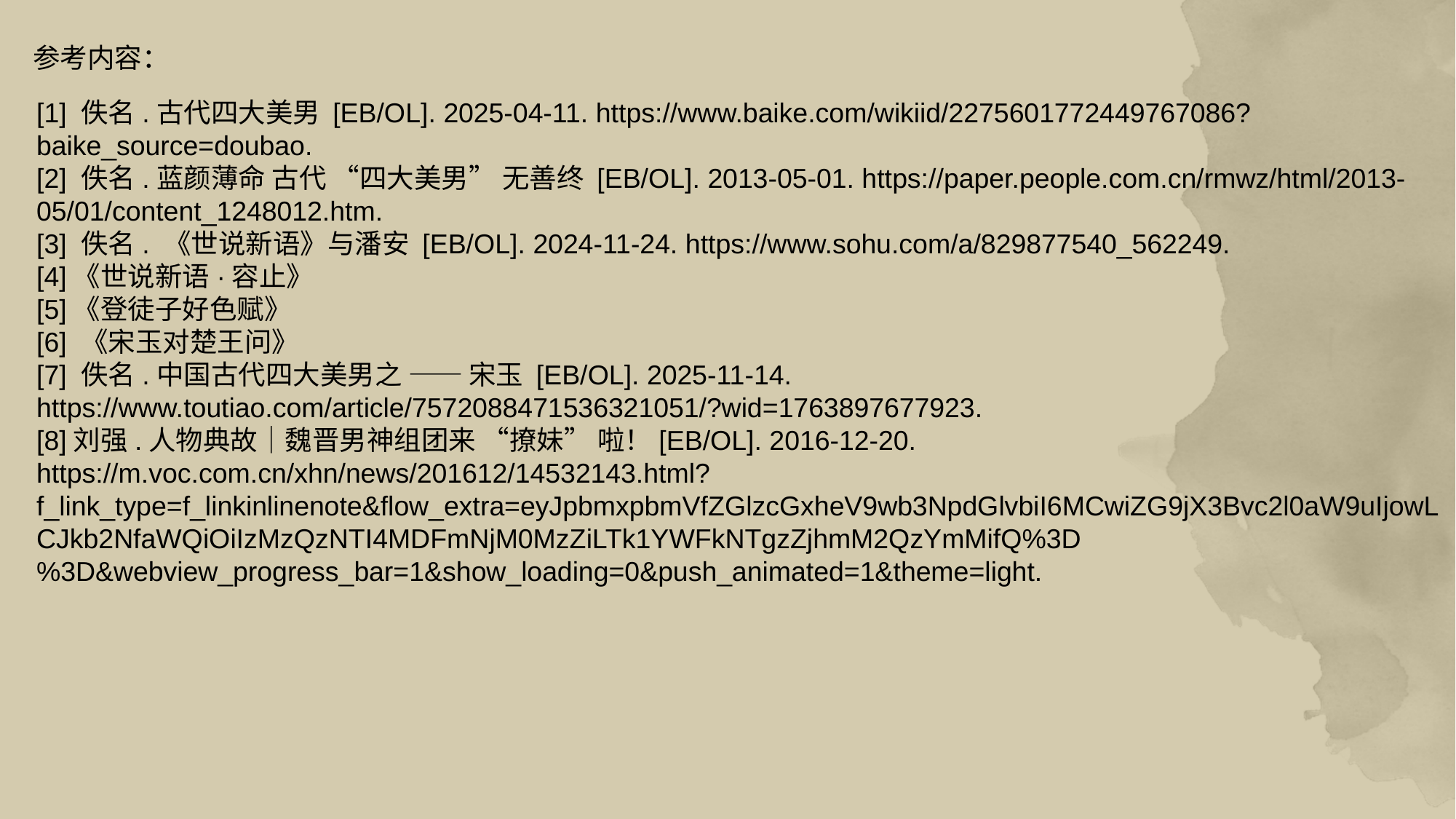

参考内容：
[1] 佚名.古代四大美男 [EB/OL]. 2025-04-11. https://www.baike.com/wikiid/2275601772449767086?baike_source=doubao.
[2] 佚名.蓝颜薄命 古代 “四大美男” 无善终 [EB/OL]. 2013-05-01. https://paper.people.com.cn/rmwz/html/2013-05/01/content_1248012.htm.
[3] 佚名. 《世说新语》与潘安 [EB/OL]. 2024-11-24. https://www.sohu.com/a/829877540_562249.
[4]《世说新语·容止》
[5]《登徒子好色赋》
[6] 《宋玉对楚王问》
[7] 佚名.中国古代四大美男之 —— 宋玉 [EB/OL]. 2025-11-14. https://www.toutiao.com/article/7572088471536321051/?wid=1763897677923.
[8]刘强.人物典故｜魏晋男神组团来 “撩妹” 啦！[EB/OL]. 2016-12-20. https://m.voc.com.cn/xhn/news/201612/14532143.html?f_link_type=f_linkinlinenote&flow_extra=eyJpbmxpbmVfZGlzcGxheV9wb3NpdGlvbiI6MCwiZG9jX3Bvc2l0aW9uIjowLCJkb2NfaWQiOiIzMzQzNTI4MDFmNjM0MzZiLTk1YWFkNTgzZjhmM2QzYmMifQ%3D%3D&webview_progress_bar=1&show_loading=0&push_animated=1&theme=light.